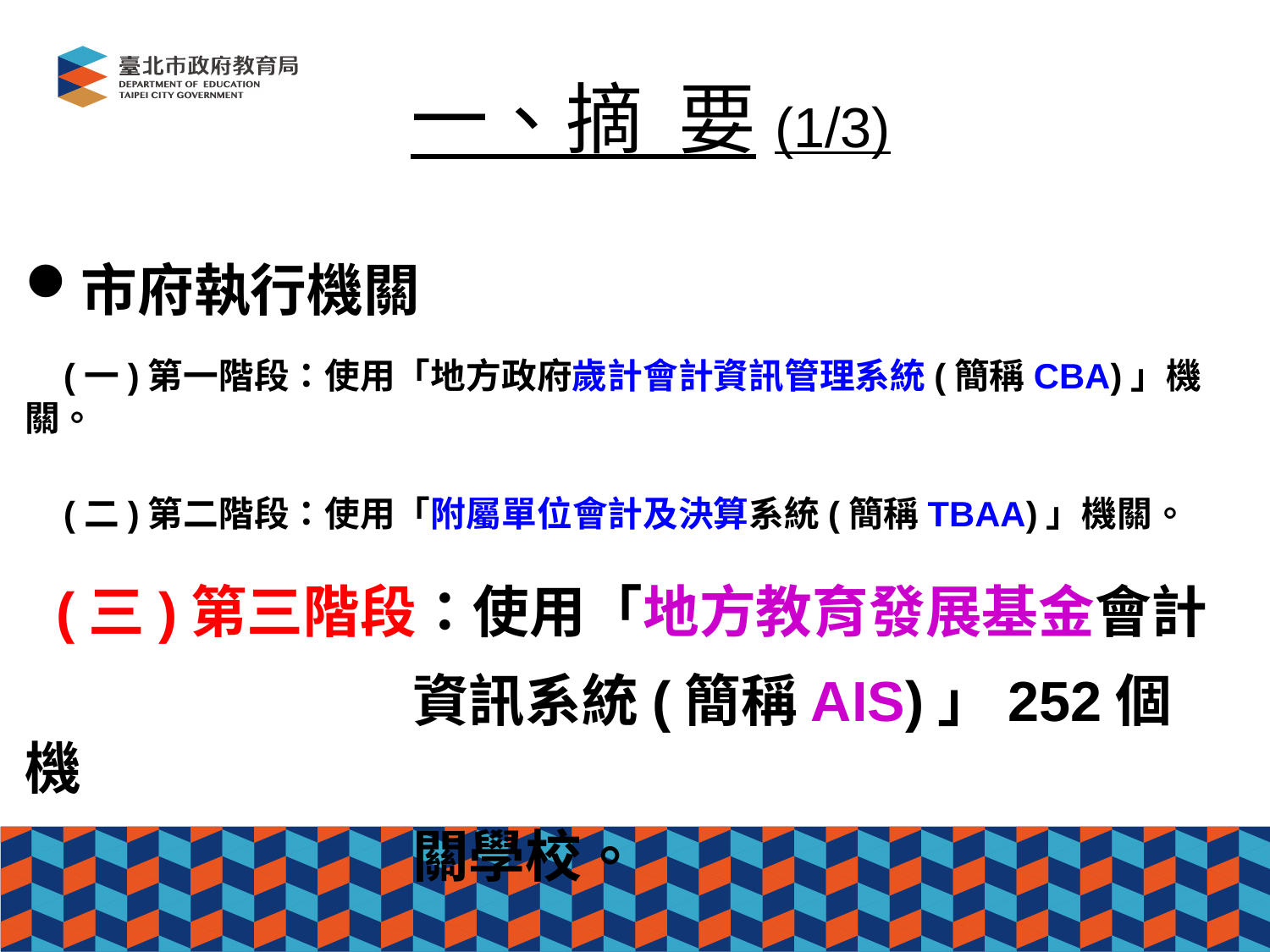

# 一、摘  要(1/3)
市府執行機關
    (一)第一階段：使用「地方政府歲計會計資訊管理系統(簡稱CBA)」機關。
    (二)第二階段：使用「附屬單位會計及決算系統(簡稱TBAA)」機關。
  (三)第三階段：使用「地方教育發展基金會計
                             資訊系統(簡稱AIS)」252個機
                             關學校。